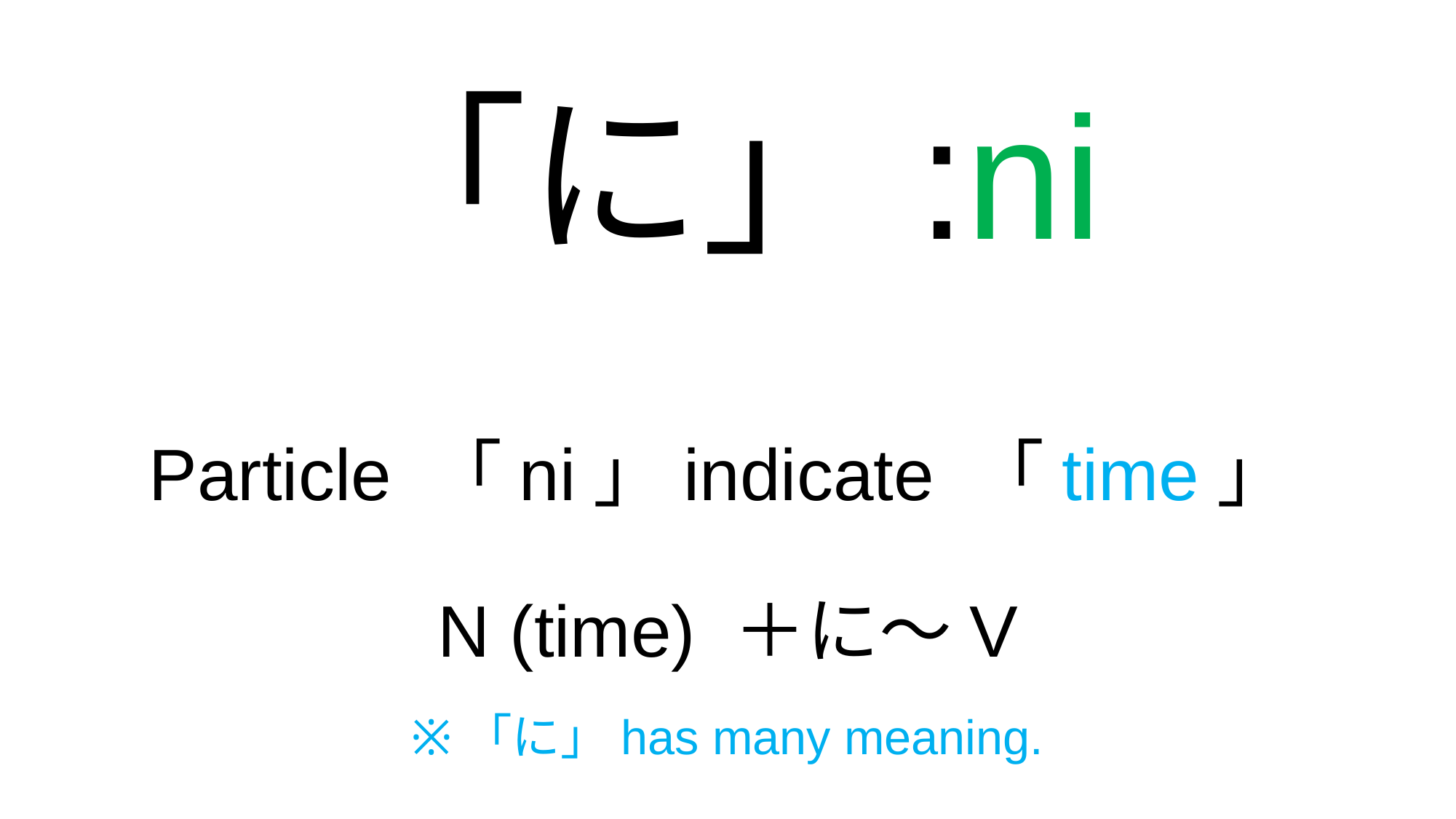

# 「に」:ni
Particle 「ni」indicate 「time」
※
N (time) ＋に～V
※
※「に」has many meaning.